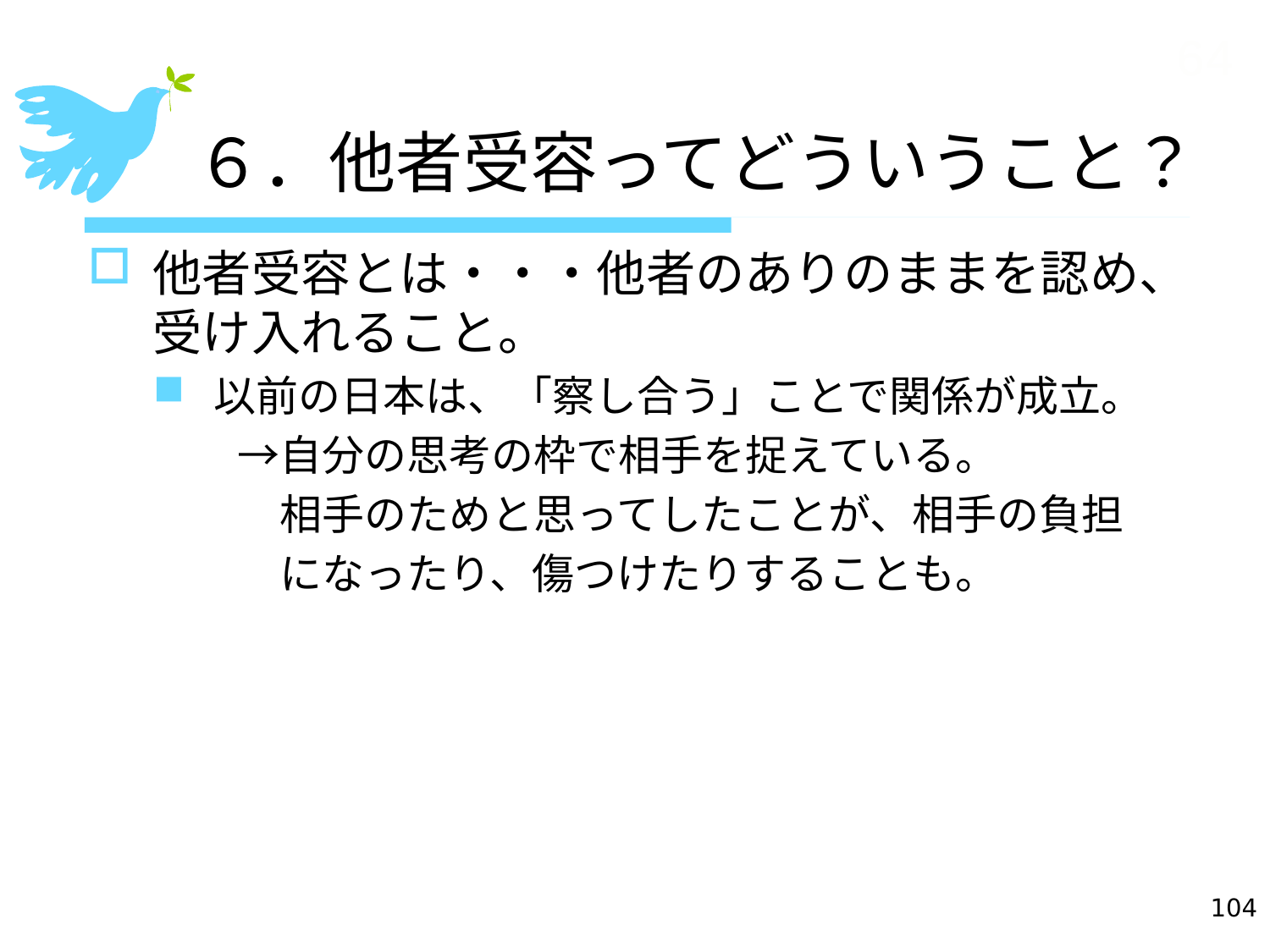

64
# ６．他者受容ってどういうこと？
他者受容とは・・・他者のありのままを認め、受け入れること。
以前の日本は、「察し合う」ことで関係が成立。
　　→自分の思考の枠で相手を捉えている。
　　　相手のためと思ってしたことが、相手の負担
　　　になったり、傷つけたりすることも。
104